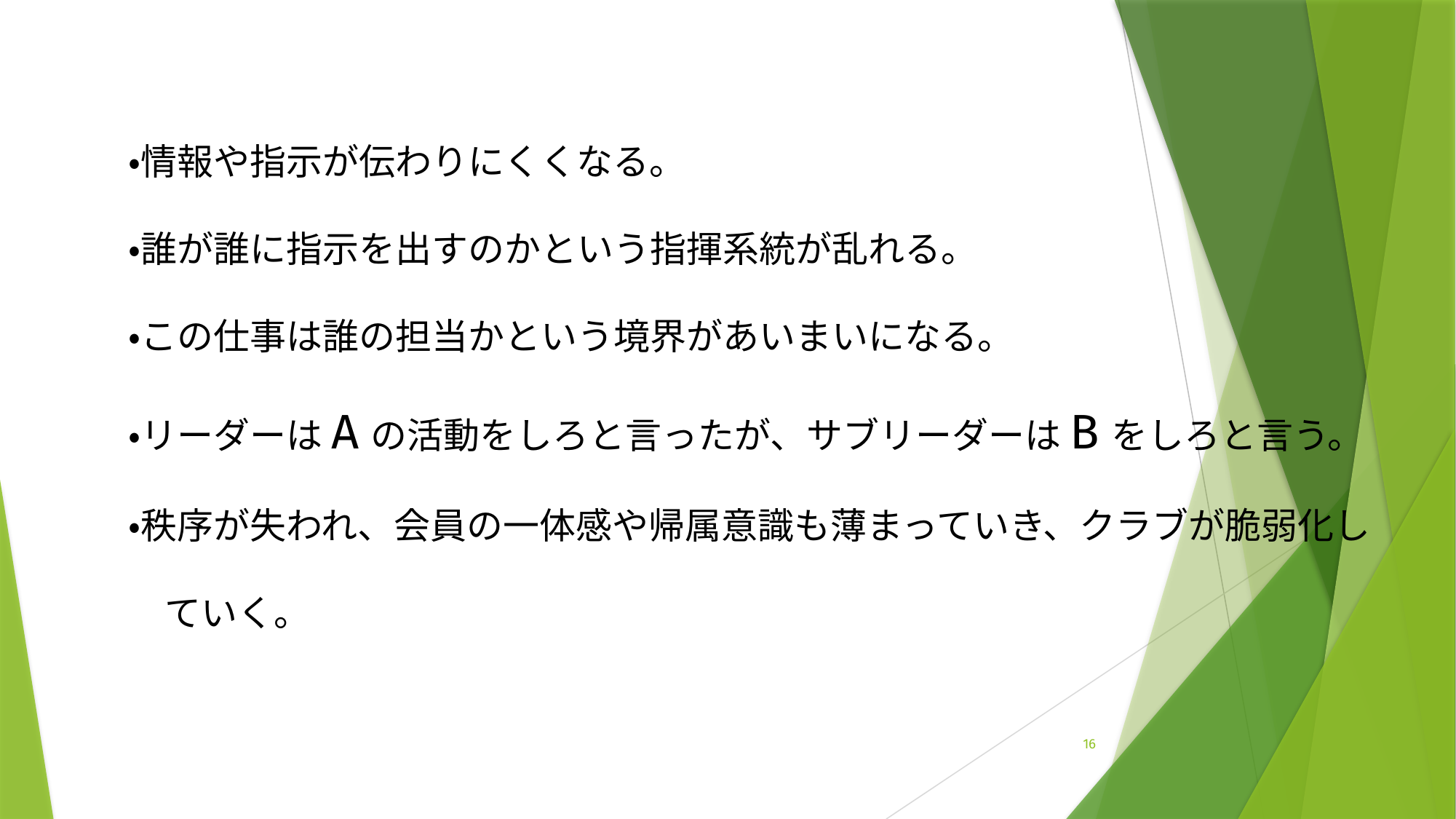

・情報や指示が伝わりにくくなる。

・誰が誰に指示を出すのかという指揮系統が乱れる。

・この仕事は誰の担当かという境界があいまいになる。

・リーダーはAの活動をしろと言ったが、サブリーダーはBをしろと言う。

・秩序が失われ、会員の一体感や帰属意識も薄まっていき、クラブが脆弱化し

　ていく。
16